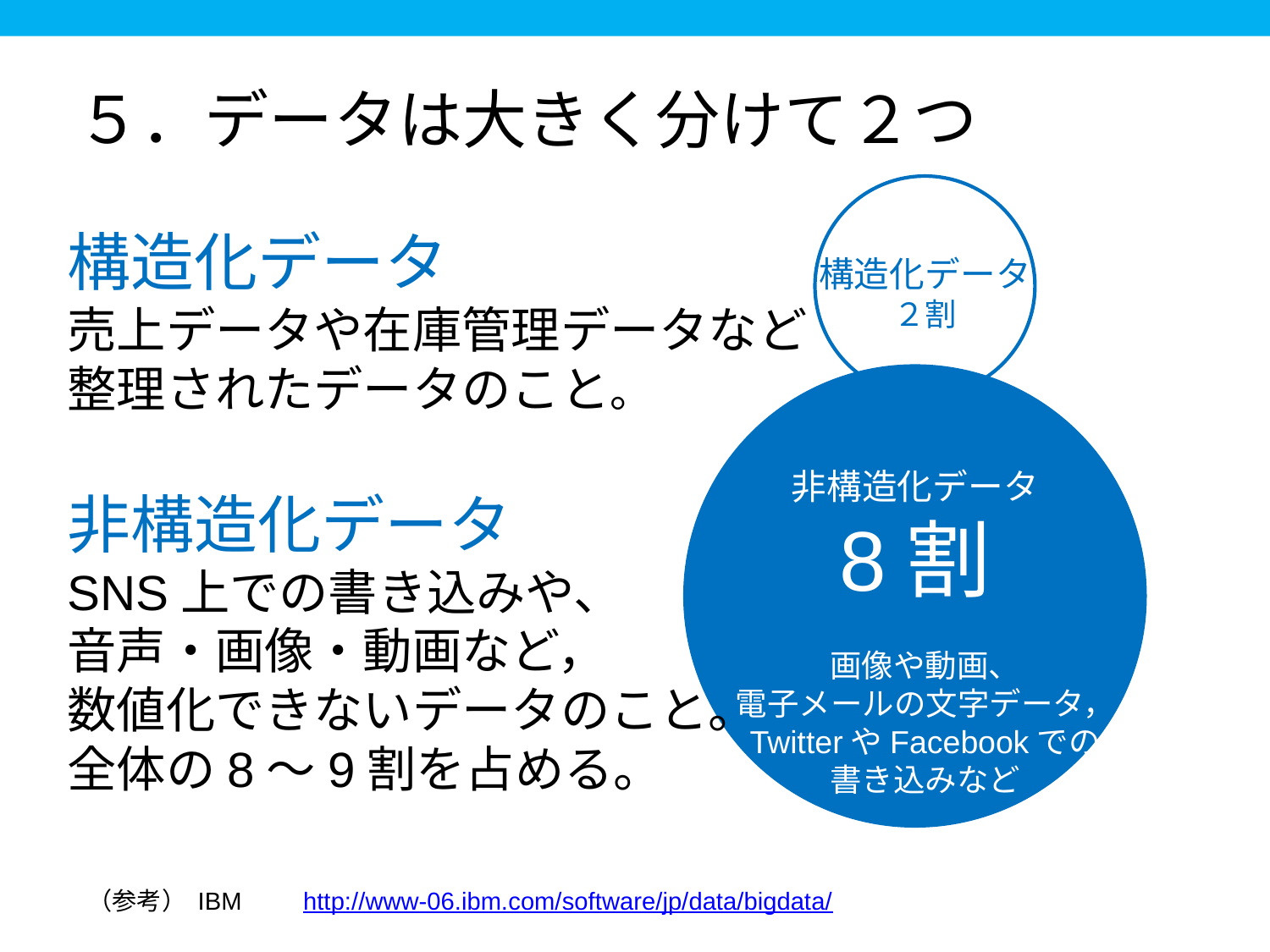

５．データは大きく分けて２つ

構造化データ
売上データや在庫管理データなど
整理されたデータのこと。

非構造化データ
SNS上での書き込みや、
音声・画像・動画など，
数値化できないデータのこと。
全体の8～9割を占める。
構造化データ
２割

非構造化データ
8割
画像や動画、
電子メールの文字データ，
TwitterやFacebookでの
書き込みなど
（参考） IBM　　http://www-06.ibm.com/software/jp/data/bigdata/